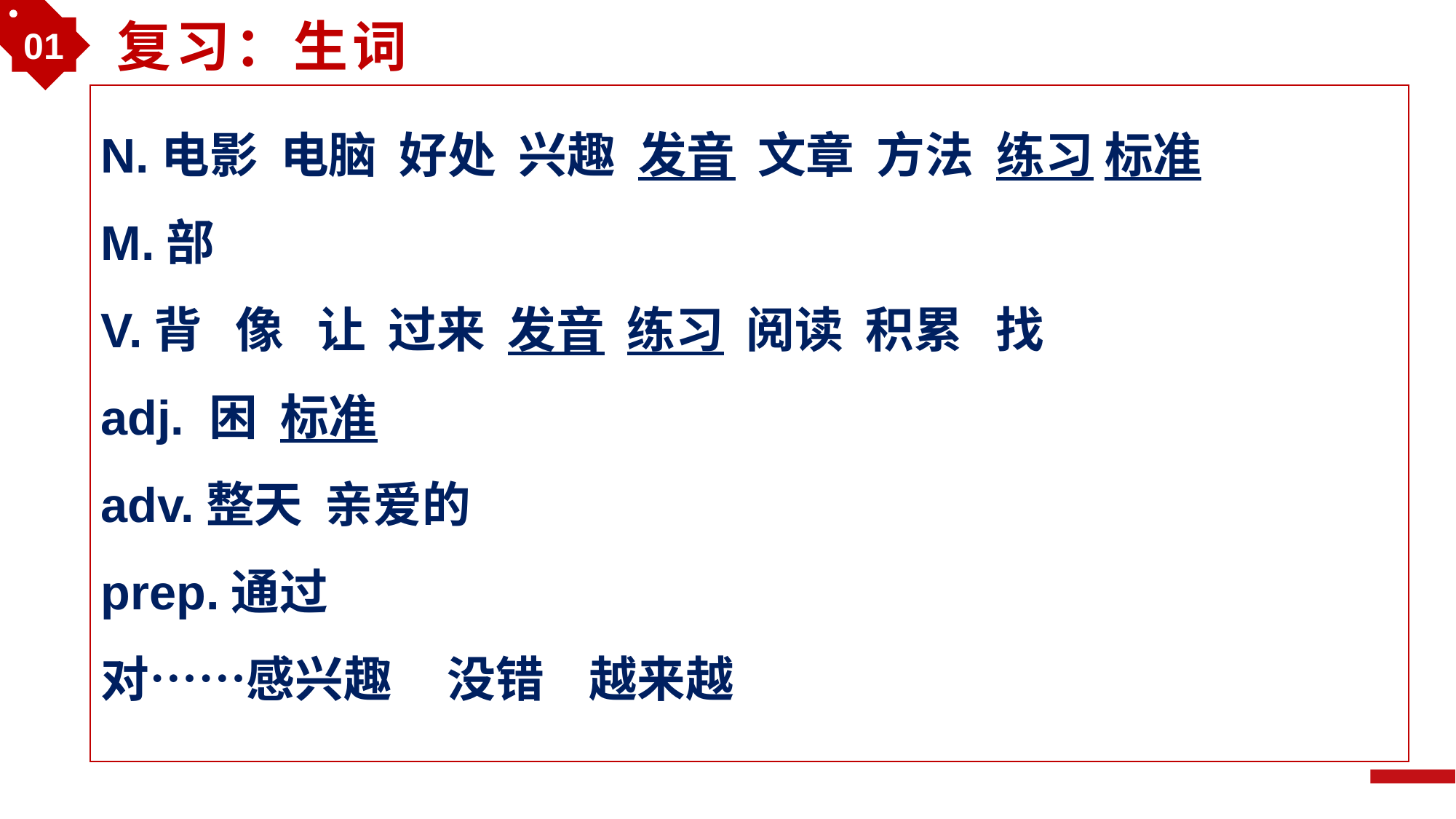

01
复习：生词

N.电影  电脑  好处  兴趣  发音  文章  方法  练习 标准
M.部
V.背   像   让  过来  发音  练习  阅读  积累   找
adj. 困  标准
adv.整天  亲爱的
prep.通过
对……感兴趣     没错    越来越